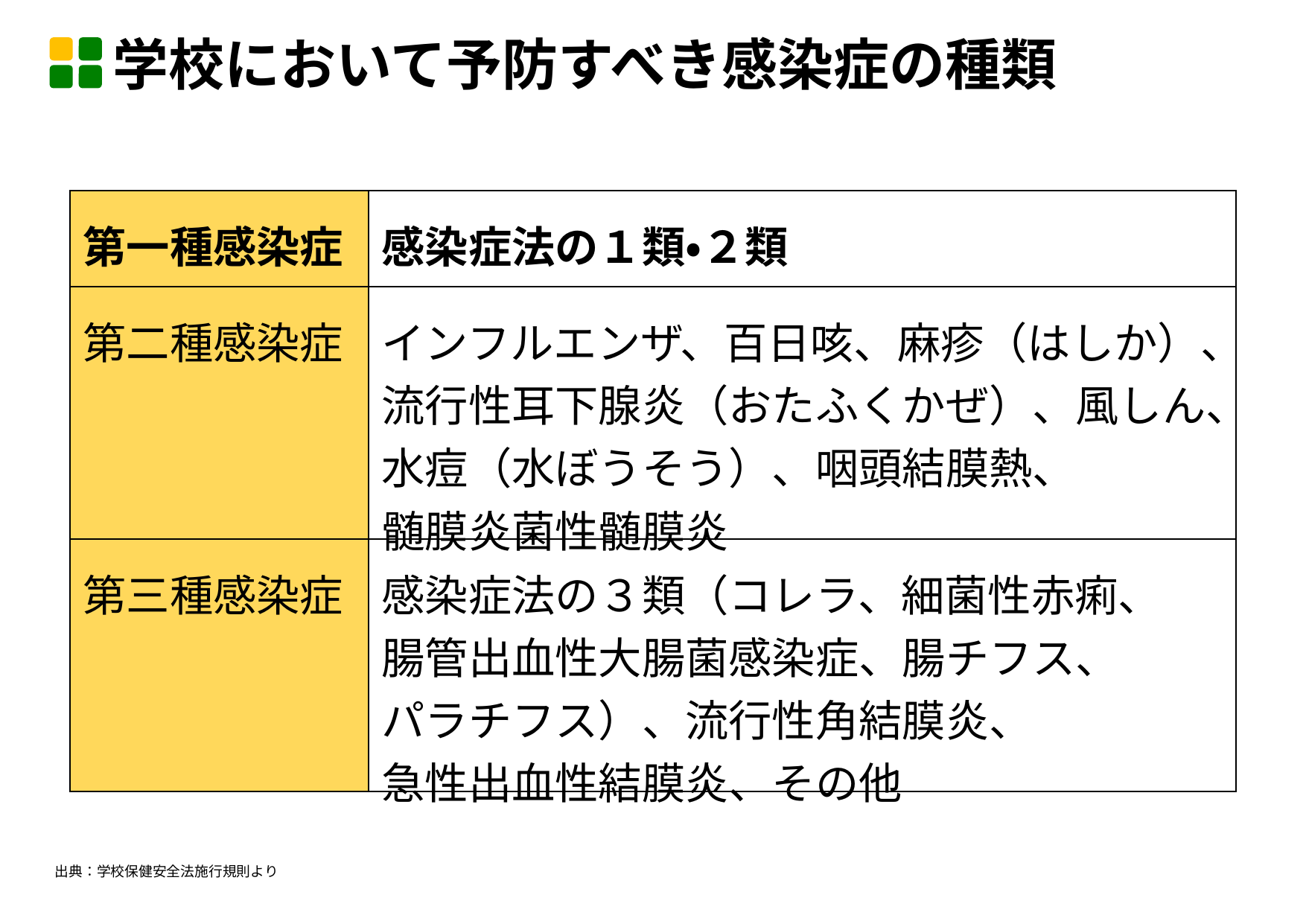

学校において予防すべき感染症の種類

| 第一種感染症 | 感染症法の１類・２類 |
| --- | --- |
| 第二種感染症 | インフルエンザ、百日咳、麻疹（はしか）、流行性耳下腺炎（おたふくかぜ）、風しん、水痘（水ぼうそう）、咽頭結膜熱、 髄膜炎菌性髄膜炎 |
| 第三種感染症 | 感染症法の３類（コレラ、細菌性赤痢、 腸管出血性大腸菌感染症、腸チフス、 パラチフス）、流行性角結膜炎、 急性出血性結膜炎、その他 |
出典：学校保健安全法施行規則より